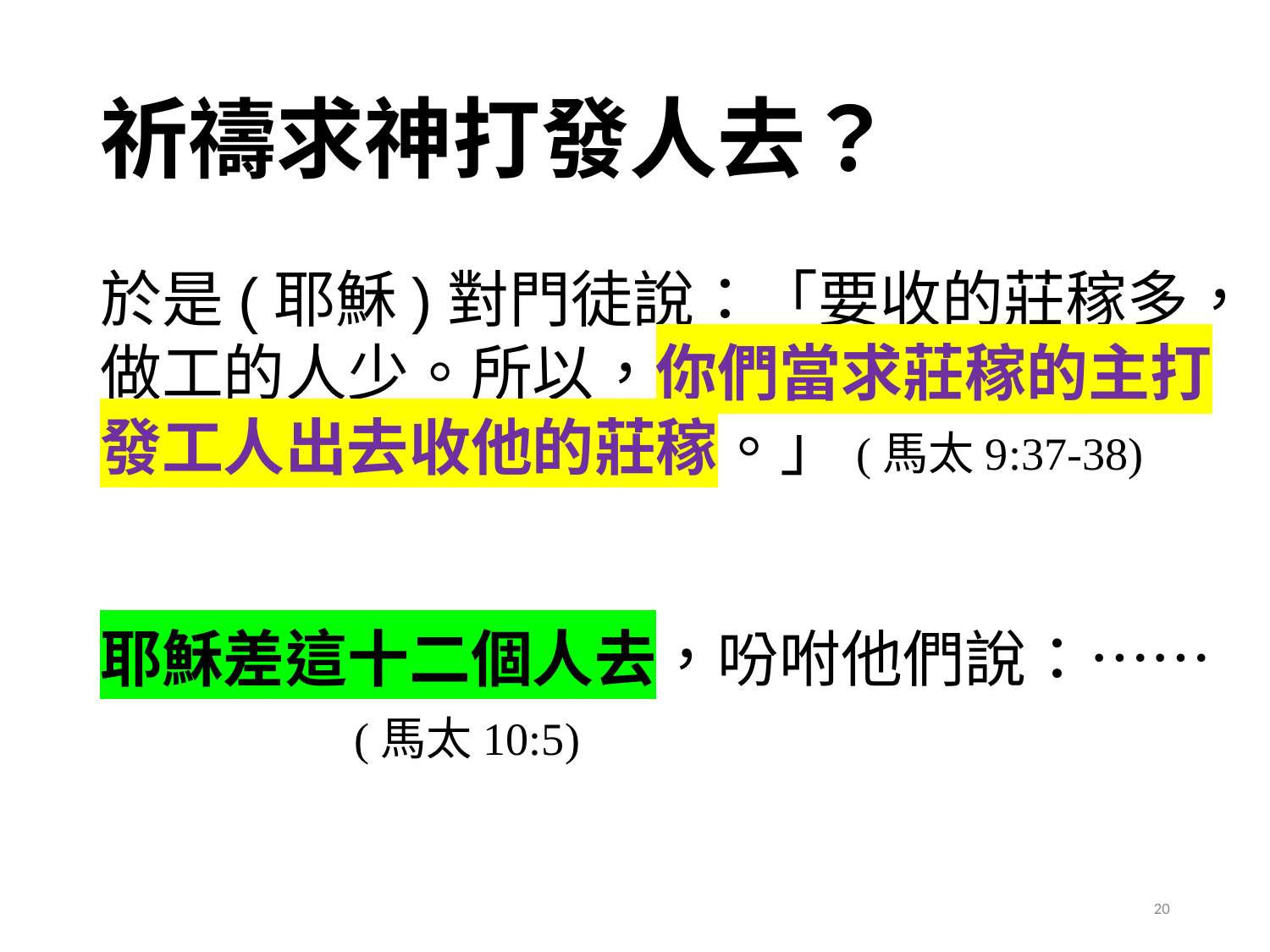

# 祈禱求神打發人去？
於是(耶穌)對門徒說：「要收的莊稼多，做工的人少。所以，你們當求莊稼的主打發工人出去收他的莊稼。」(馬太9:37-38)

耶穌差這十二個人去，吩咐他們說：……
		(馬太10:5)

20